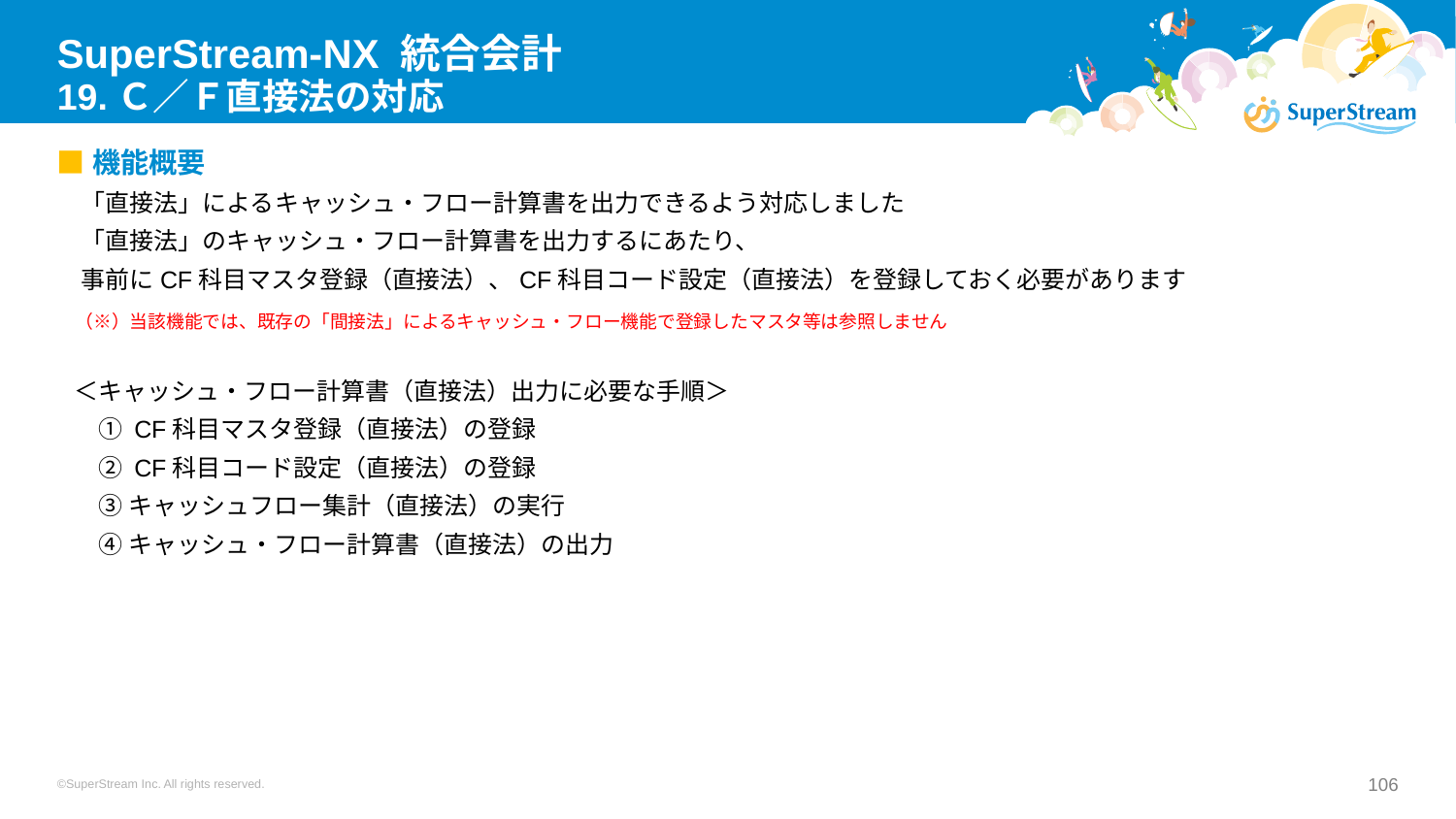

# SuperStream-NX 統合会計 19.Ｃ／Ｆ直接法の対応
■機能概要
　「直接法」によるキャッシュ・フロー計算書を出力できるよう対応しました
　「直接法」のキャッシュ・フロー計算書を出力するにあたり、
　事前にCF科目マスタ登録（直接法）、CF科目コード設定（直接法）を登録しておく必要があります
　（※）当該機能では、既存の「間接法」によるキャッシュ・フロー機能で登録したマスタ等は参照しません

＜キャッシュ・フロー計算書（直接法）出力に必要な手順＞
　① CF科目マスタ登録（直接法）の登録
　② CF科目コード設定（直接法）の登録
　③ キャッシュフロー集計（直接法）の実行
　④ キャッシュ・フロー計算書（直接法）の出力

©SuperStream Inc. All rights reserved.
106